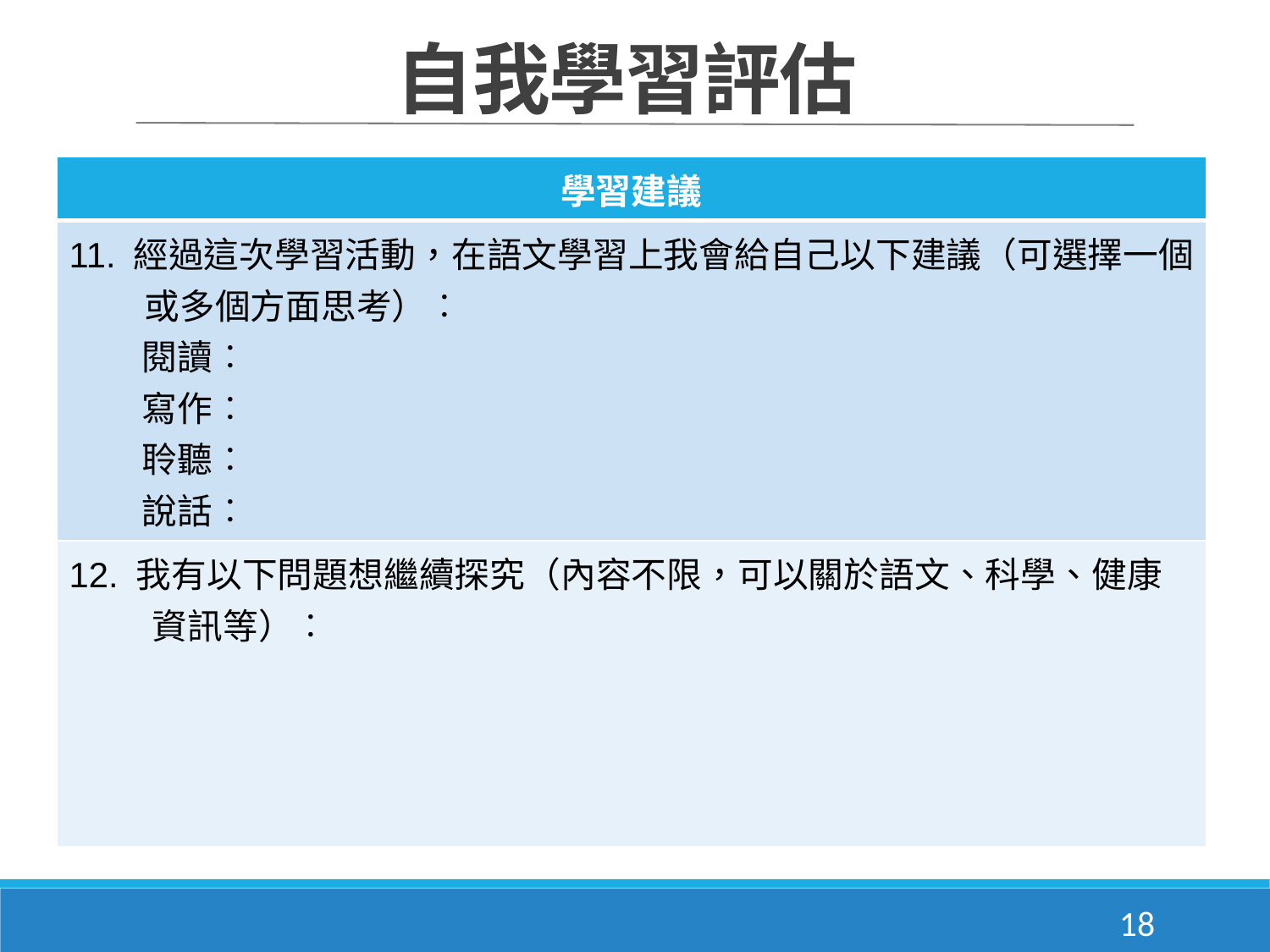

自我學習評估

| 學習建議 |
| --- |
| 11. 經過這次學習活動，在語文學習上我會給自己以下建議（可選擇一個或多個方面思考）︰ 閱讀︰ 寫作︰ 聆聽︰ 說話︰ |
| 12. 我有以下問題想繼續探究（內容不限，可以關於語文、科學、健康 資訊等）︰ |
18